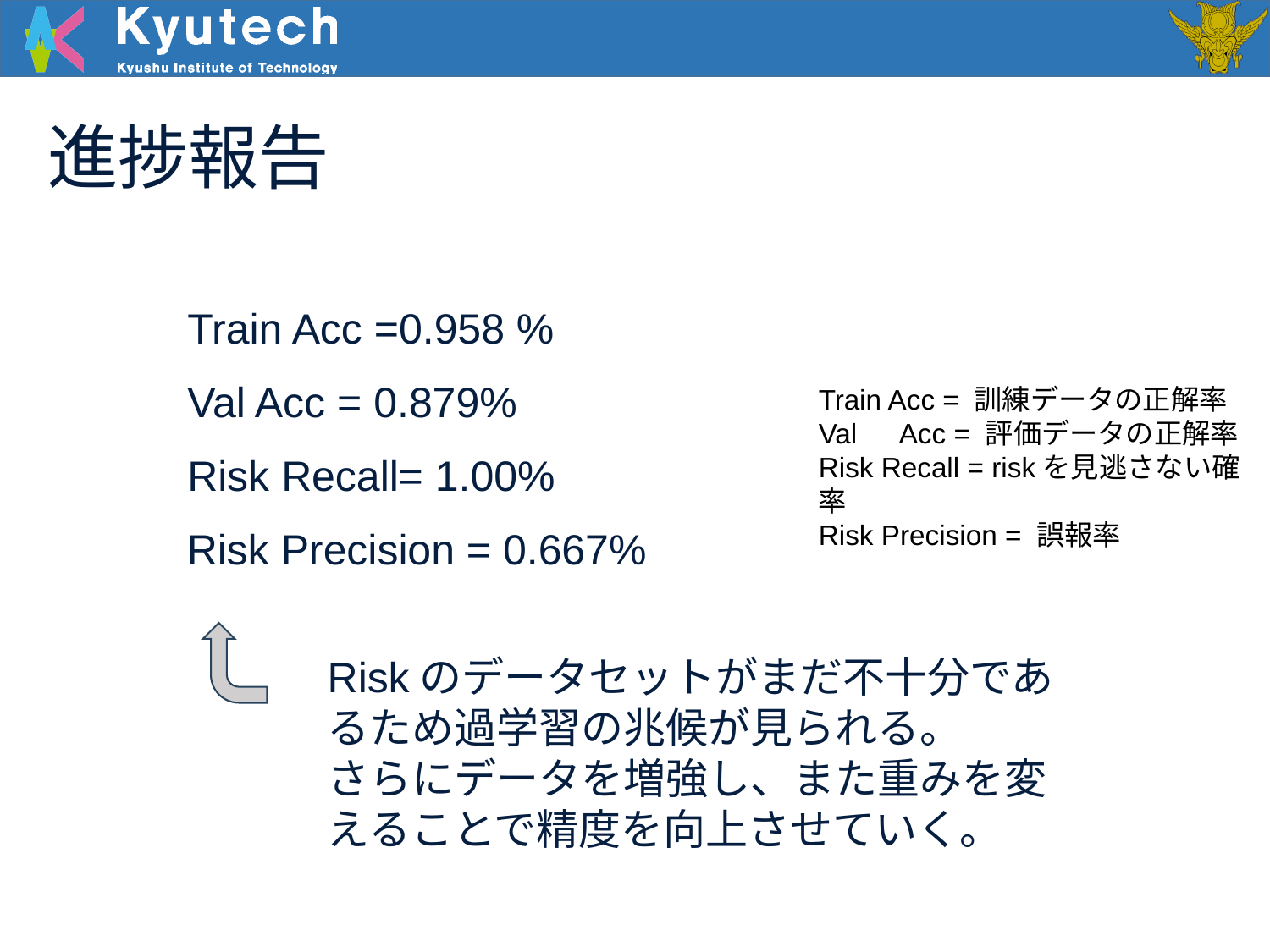

進捗報告
Train Acc =0.958 %
Val Acc = 0.879%
Train Acc = 訓練データの正解率
Val　Acc = 評価データの正解率
Risk Recall = riskを見逃さない確率
Risk Precision = 誤報率
Risk Recall= 1.00%
Risk Precision = 0.667%

Riskのデータセットがまだ不十分であるため過学習の兆候が見られる。
さらにデータを増強し、また重みを変えることで精度を向上させていく。